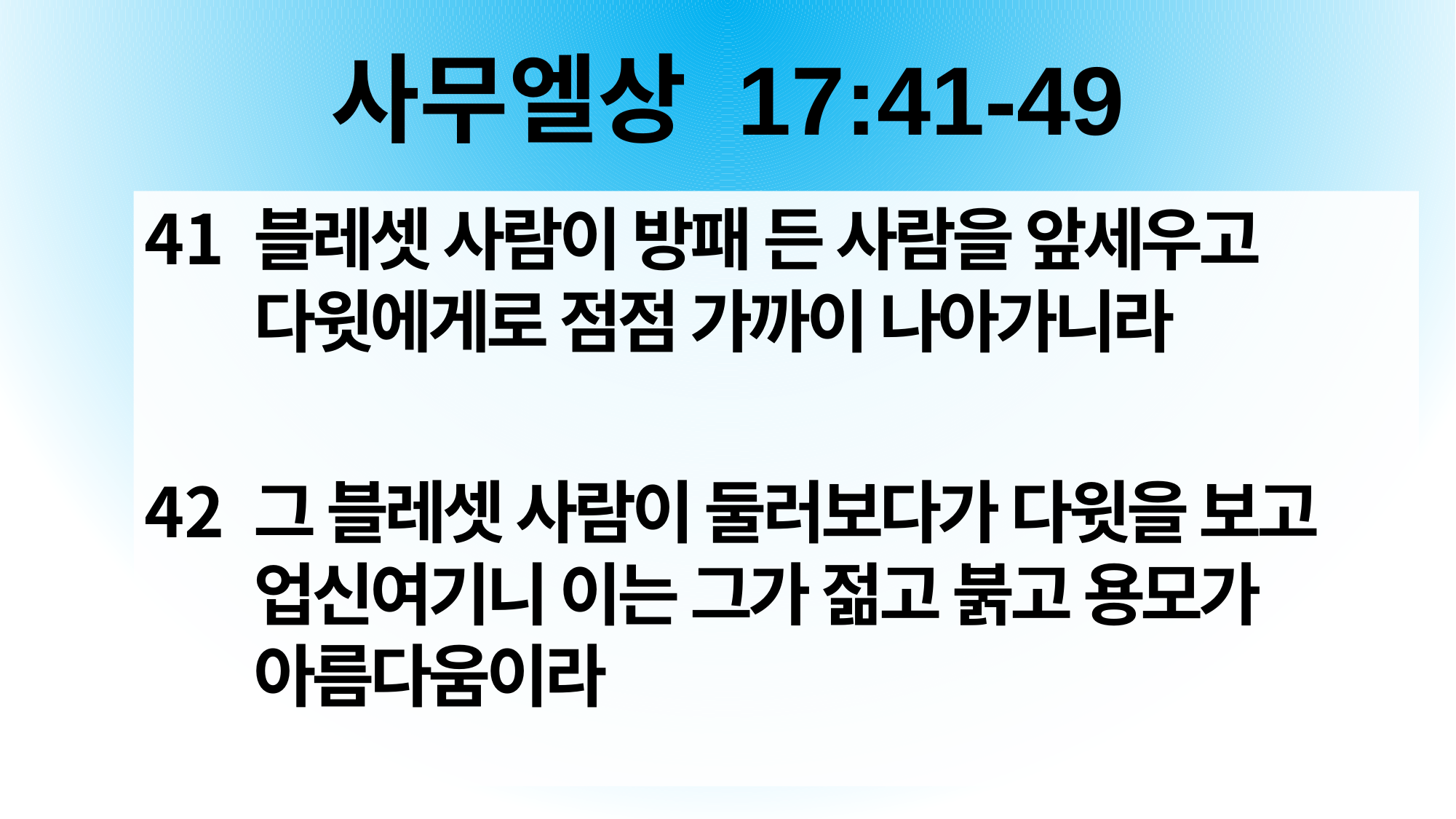

# 사무엘상 17:41-49
블레셋 사람이 방패 든 사람을 앞세우고 다윗에게로 점점 가까이 나아가니라

그 블레셋 사람이 둘러보다가 다윗을 보고 업신여기니 이는 그가 젊고 붉고 용모가 아름다움이라